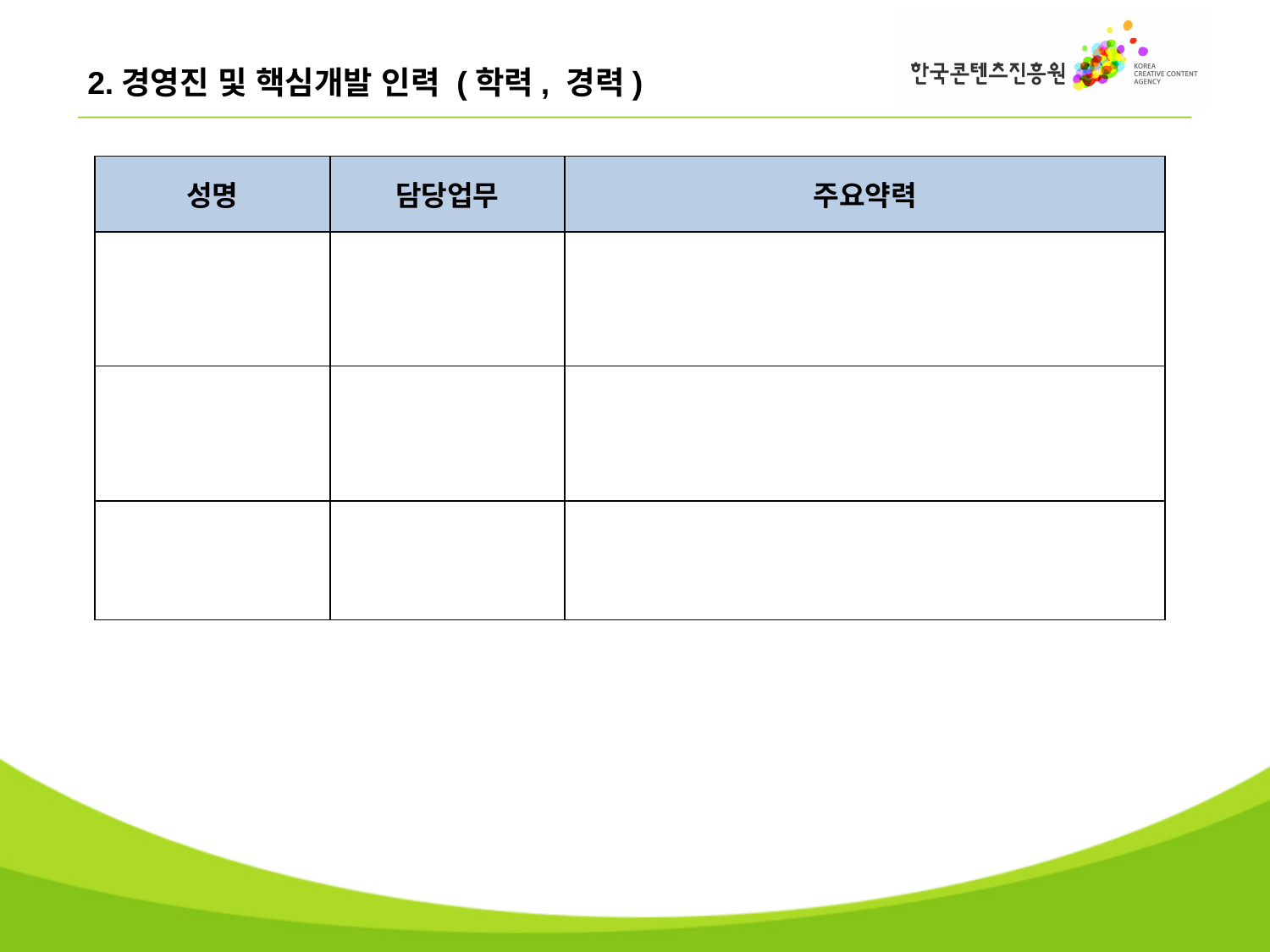

2.경영진 및 핵심개발 인력 (학력, 경력)
| 성명 | 담당업무 | 주요약력 |
| --- | --- | --- |
|  |  |  |
|  |  |  |
|  |  |  |